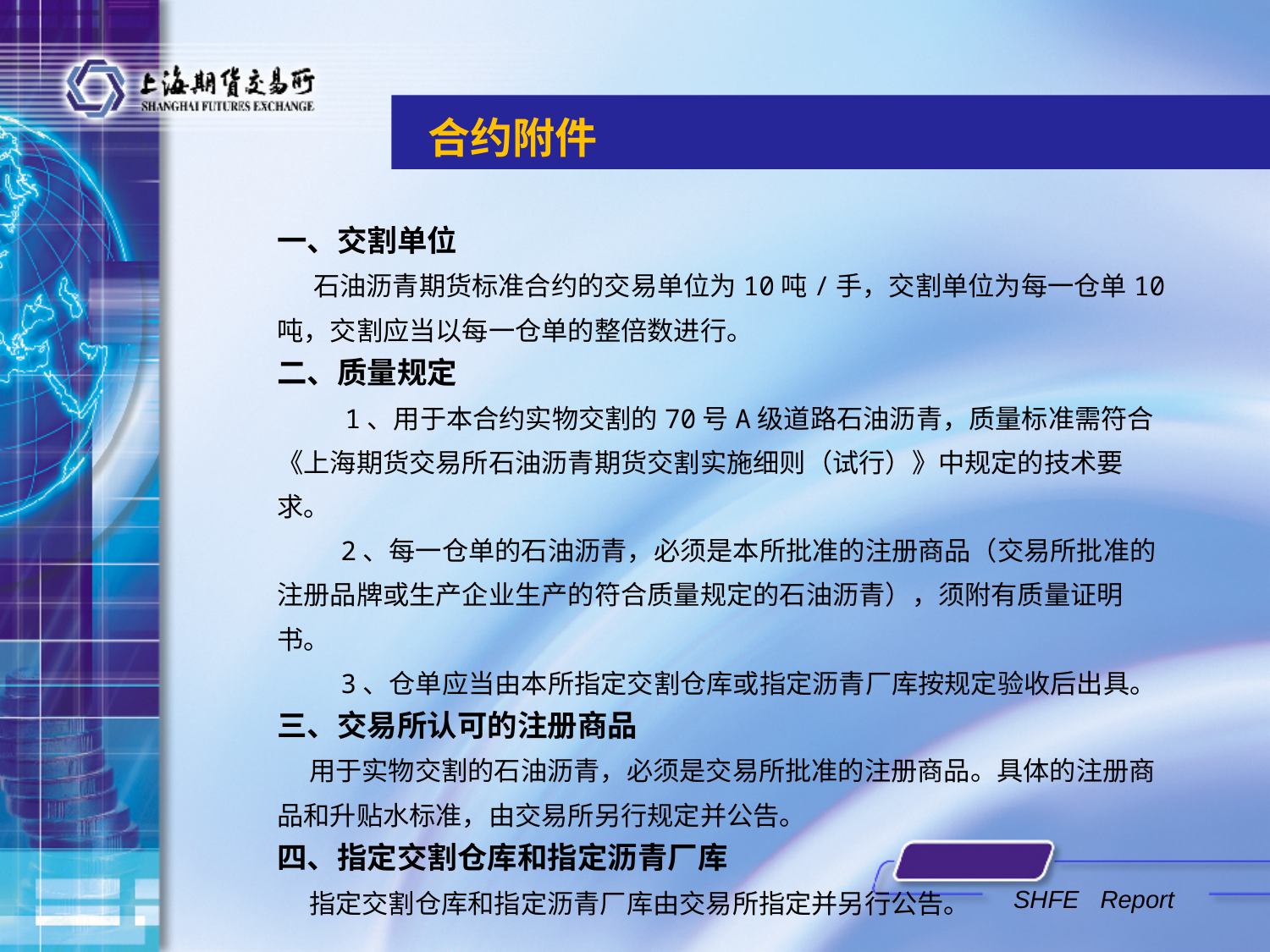

合约附件
一、交割单位
    石油沥青期货标准合约的交易单位为10吨/手，交割单位为每一仓单10吨，交割应当以每一仓单的整倍数进行。
二、质量规定
    1、用于本合约实物交割的70号A级道路石油沥青，质量标准需符合《上海期货交易所石油沥青期货交割实施细则（试行）》中规定的技术要求。
    2、每一仓单的石油沥青，必须是本所批准的注册商品（交易所批准的注册品牌或生产企业生产的符合质量规定的石油沥青），须附有质量证明书。
    3、仓单应当由本所指定交割仓库或指定沥青厂库按规定验收后出具。
三、交易所认可的注册商品
    用于实物交割的石油沥青，必须是交易所批准的注册商品。具体的注册商品和升贴水标准，由交易所另行规定并公告。
四、指定交割仓库和指定沥青厂库
    指定交割仓库和指定沥青厂库由交易所指定并另行公告。